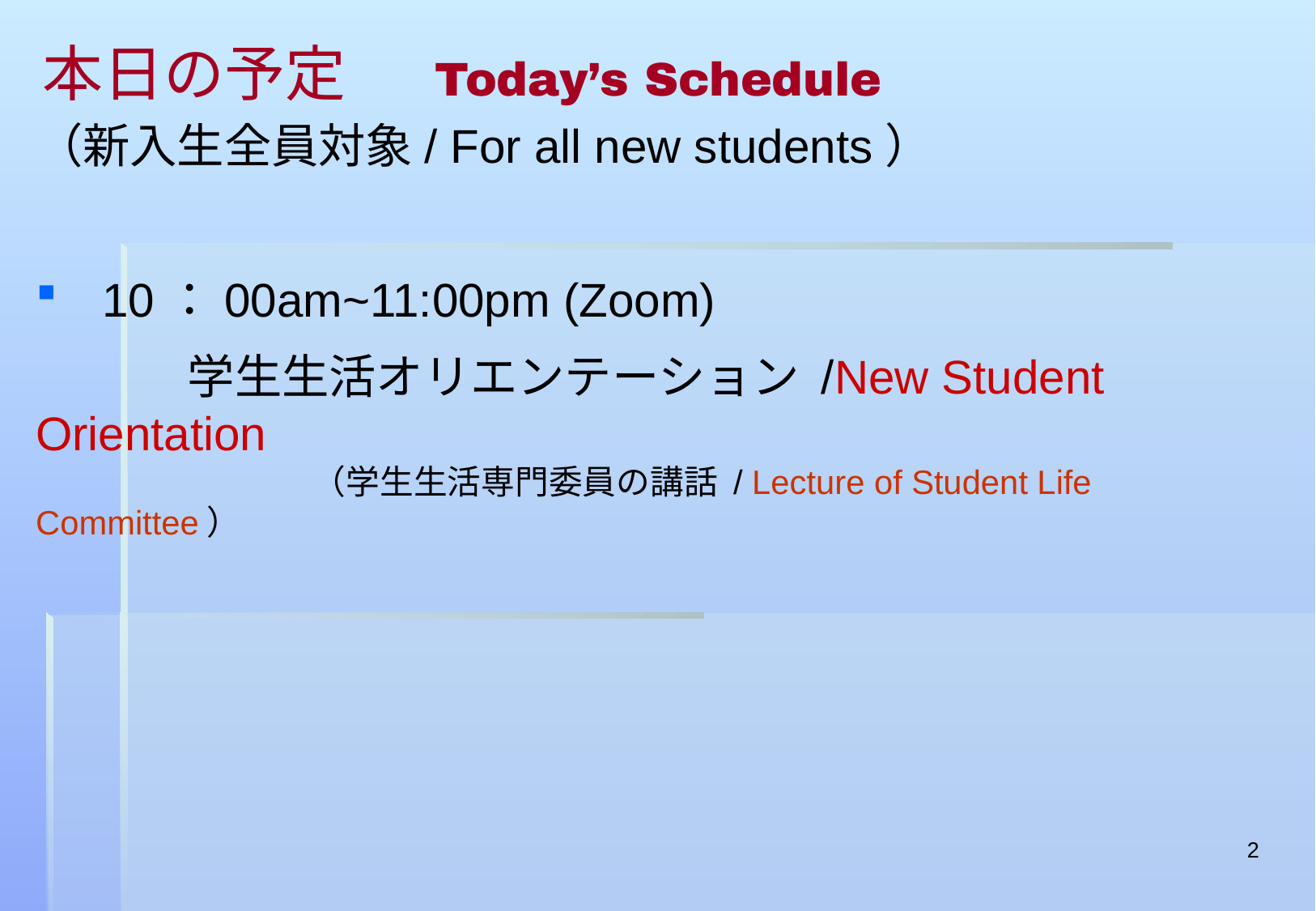

本日の予定　 Today’s Schedule

（新入生全員対象/ For all new students）

 10：00am~11:00pm (Zoom)
　　　 学生生活オリエンテーション /New Student Orientation
　　　　　　　　　　　　　（学生生活専門委員の講話 / Lecture of Student Life Committee）

2